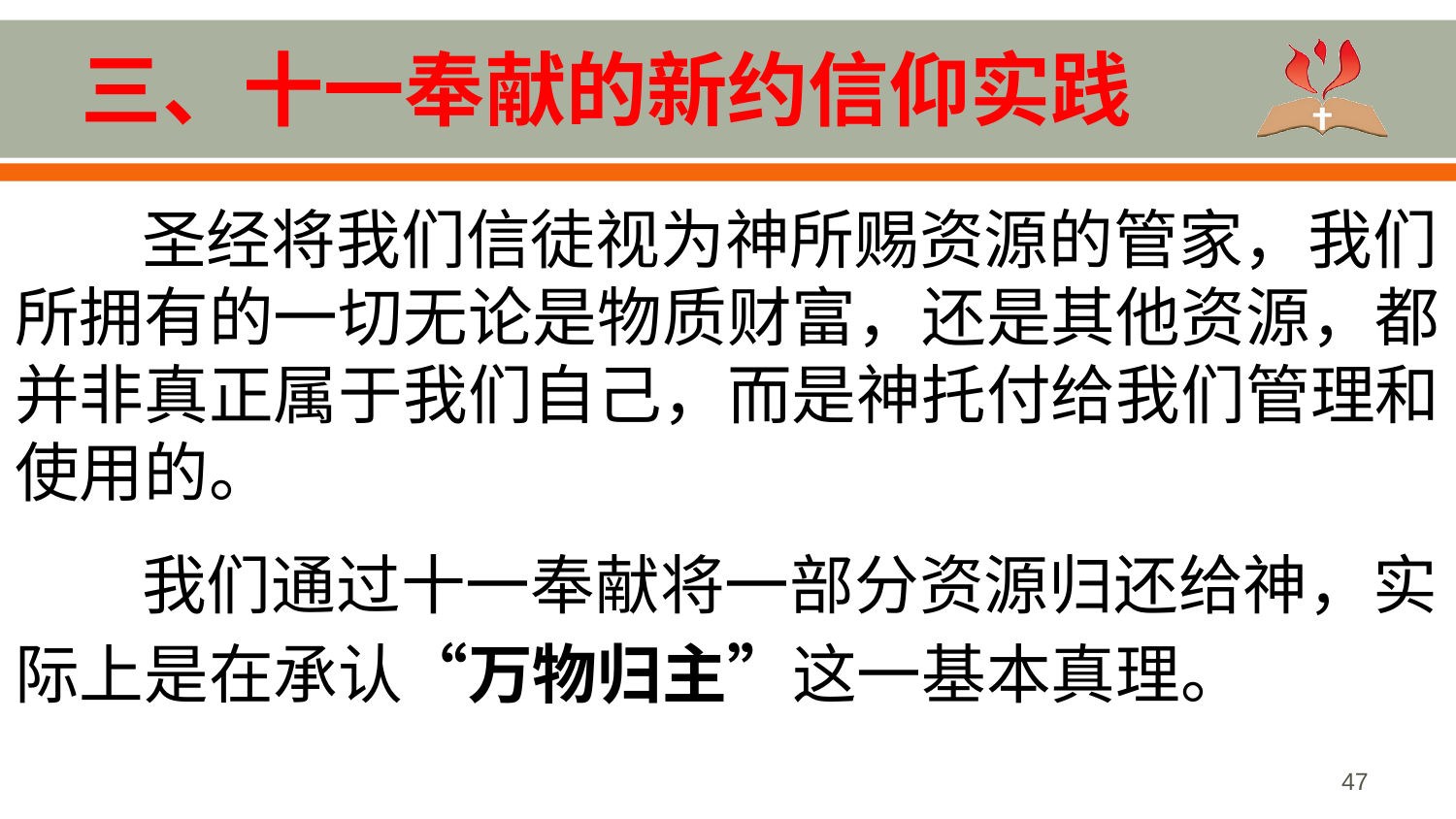

# 三、十一奉献的新约信仰实践
圣经将我们信徒视为神所赐资源的管家，我们所拥有的一切无论是物质财富，还是其他资源，都并非真正属于我们自己，而是神托付给我们管理和使用的。
我们通过十一奉献将一部分资源归还给神，实际上是在承认“万物归主”这一基本真理。

47